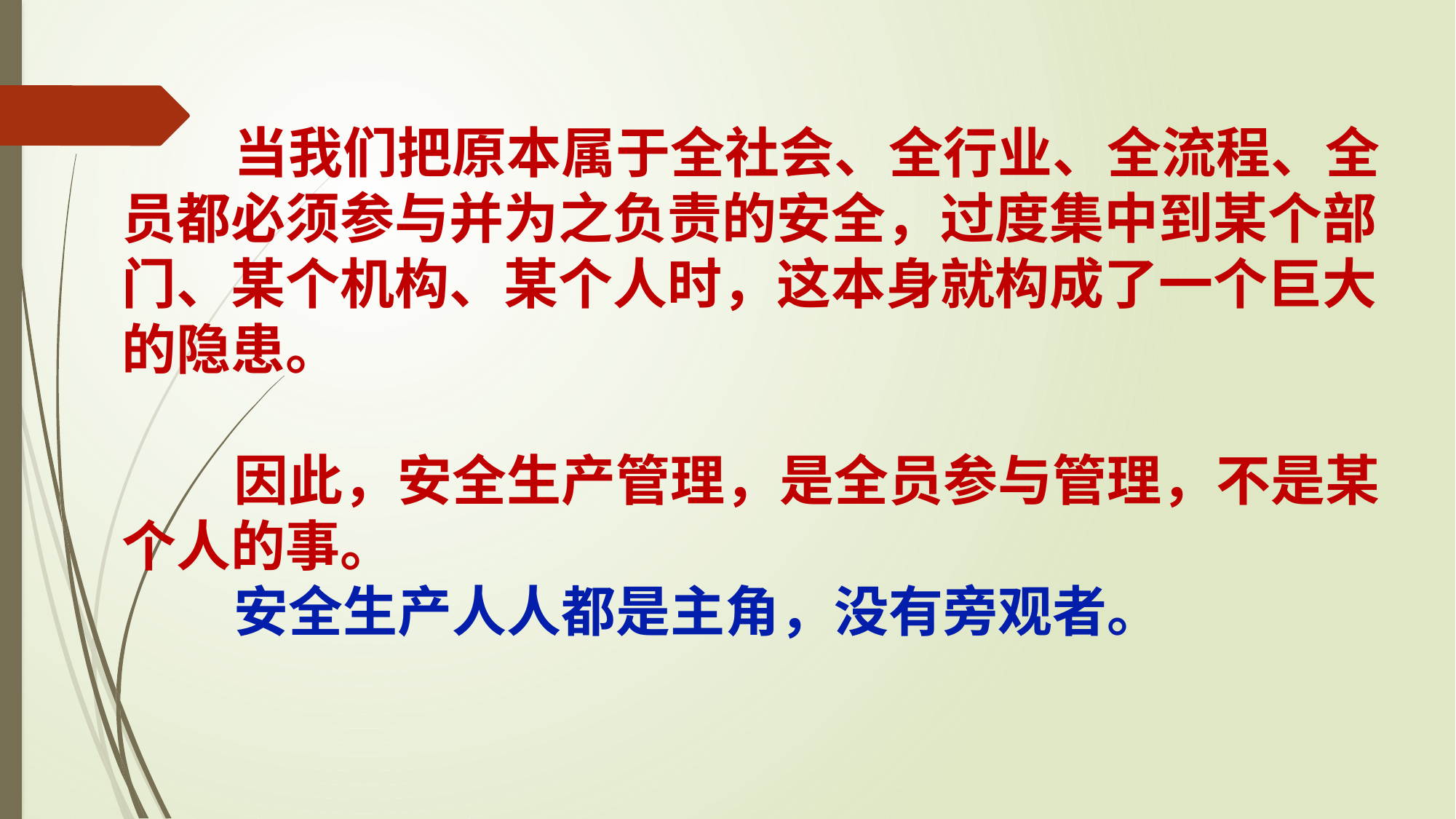

当我们把原本属于全社会、全行业、全流程、全员都必须参与并为之负责的安全，过度集中到某个部门、某个机构、某个人时，这本身就构成了一个巨大的隐患。

        因此，安全生产管理，是全员参与管理，不是某个人的事。
        安全生产人人都是主角，没有旁观者。